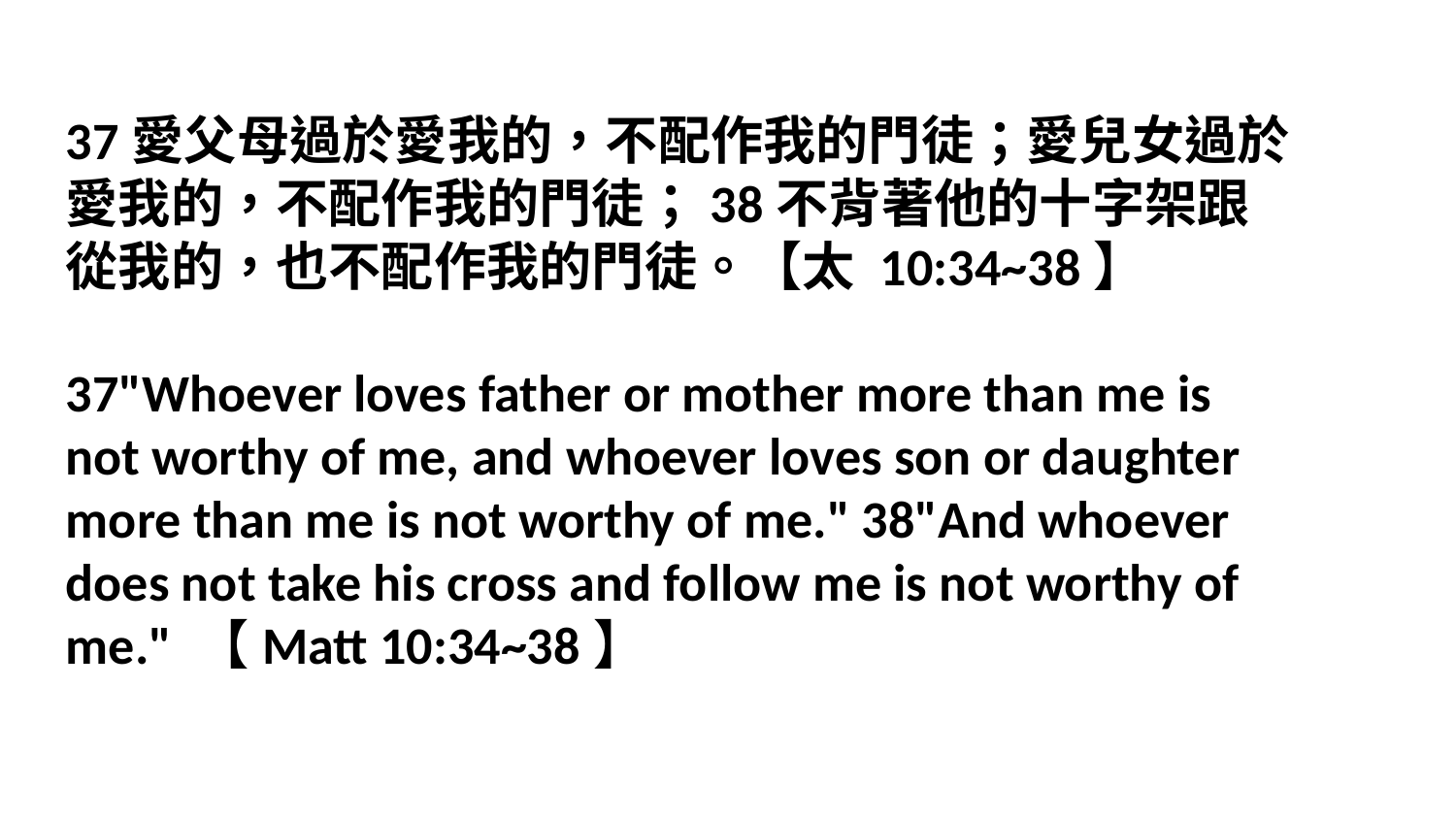

37愛父母過於愛我的，不配作我的門徒；愛兒女過於愛我的，不配作我的門徒；38不背著他的十字架跟從我的，也不配作我的門徒。【太 10:34~38】

37"Whoever loves father or mother more than me is not worthy of me, and whoever loves son or daughter more than me is not worthy of me." 38"And whoever does not take his cross and follow me is not worthy of me." 【Matt 10:34~38】